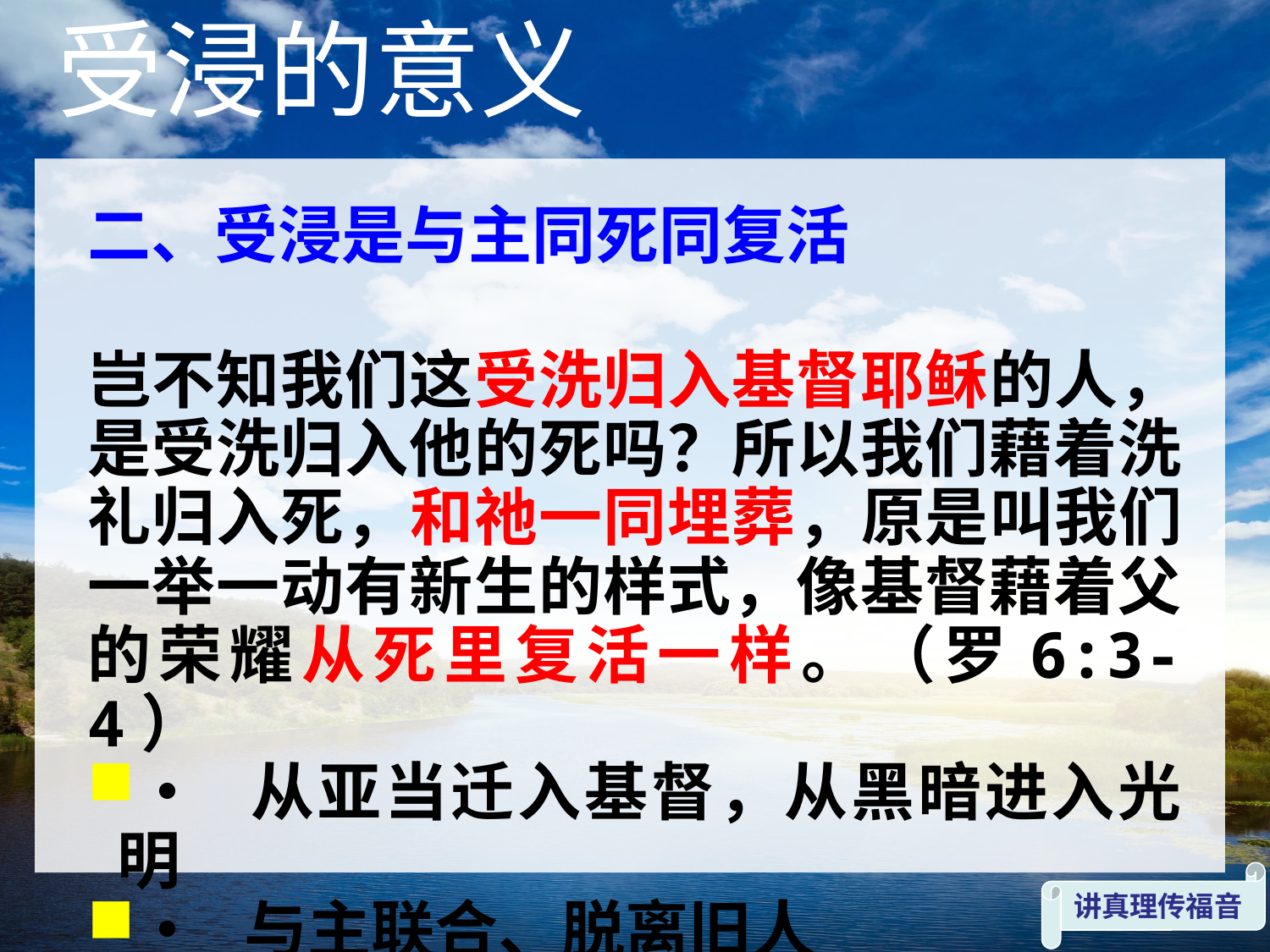

受浸的意义

二、受浸是与主同死同复活

岂不知我们这受洗归入基督耶稣的人，是受洗归入他的死吗？所以我们藉着洗礼归入死，和祂一同埋葬，原是叫我们一举一动有新生的样式，像基督藉着父的荣耀从死里复活一样。（罗6:3-4）
•	从亚当迁入基督，从黑暗进入光明
•	与主联合、脱离旧人

讲真理传福音